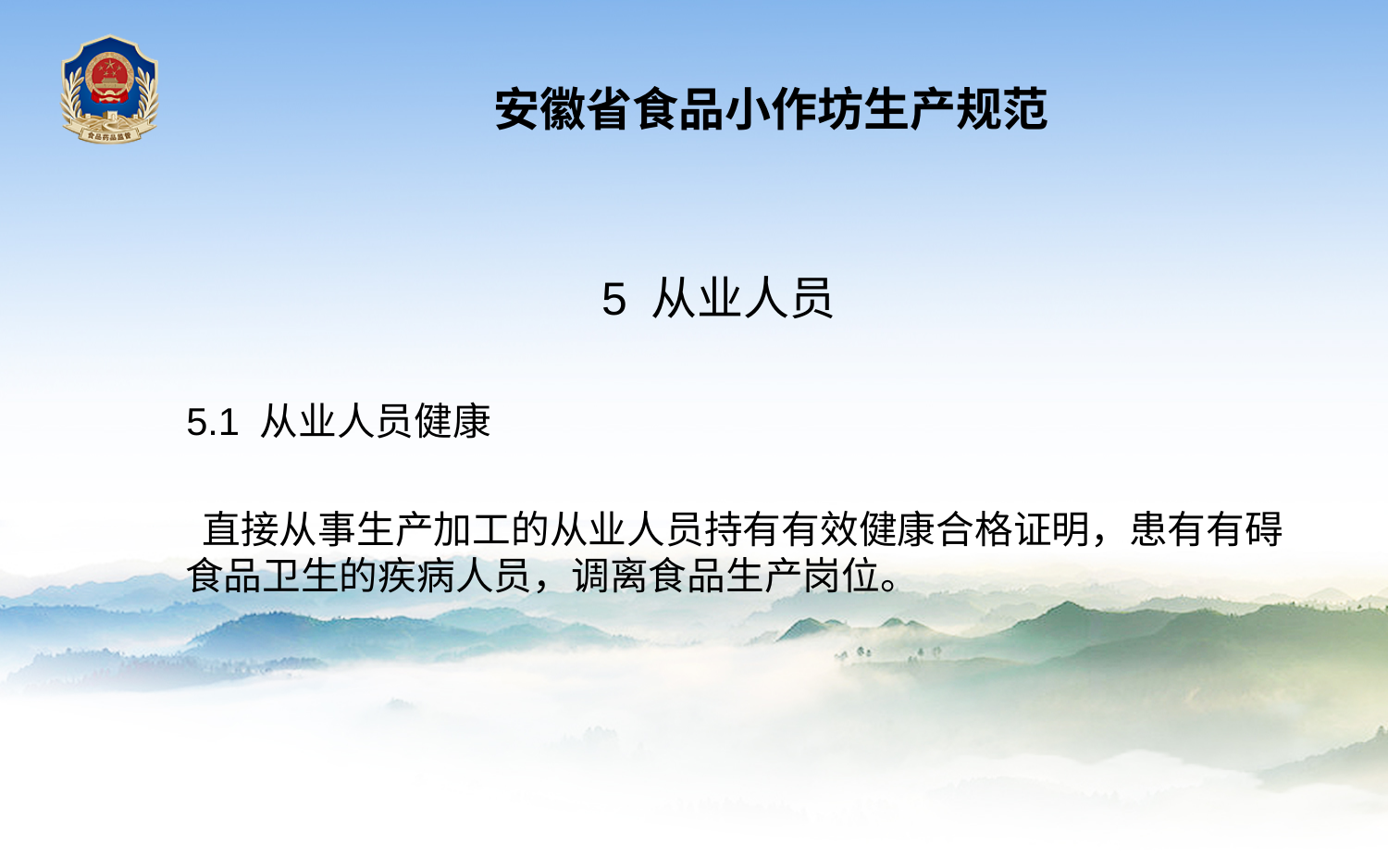

安徽省食品小作坊生产规范

5 从业人员

     5.1 从业人员健康

       直接从事生产加工的从业人员持有有效健康合格证明，患有有碍食品卫生的疾病人员，调离食品生产岗位。